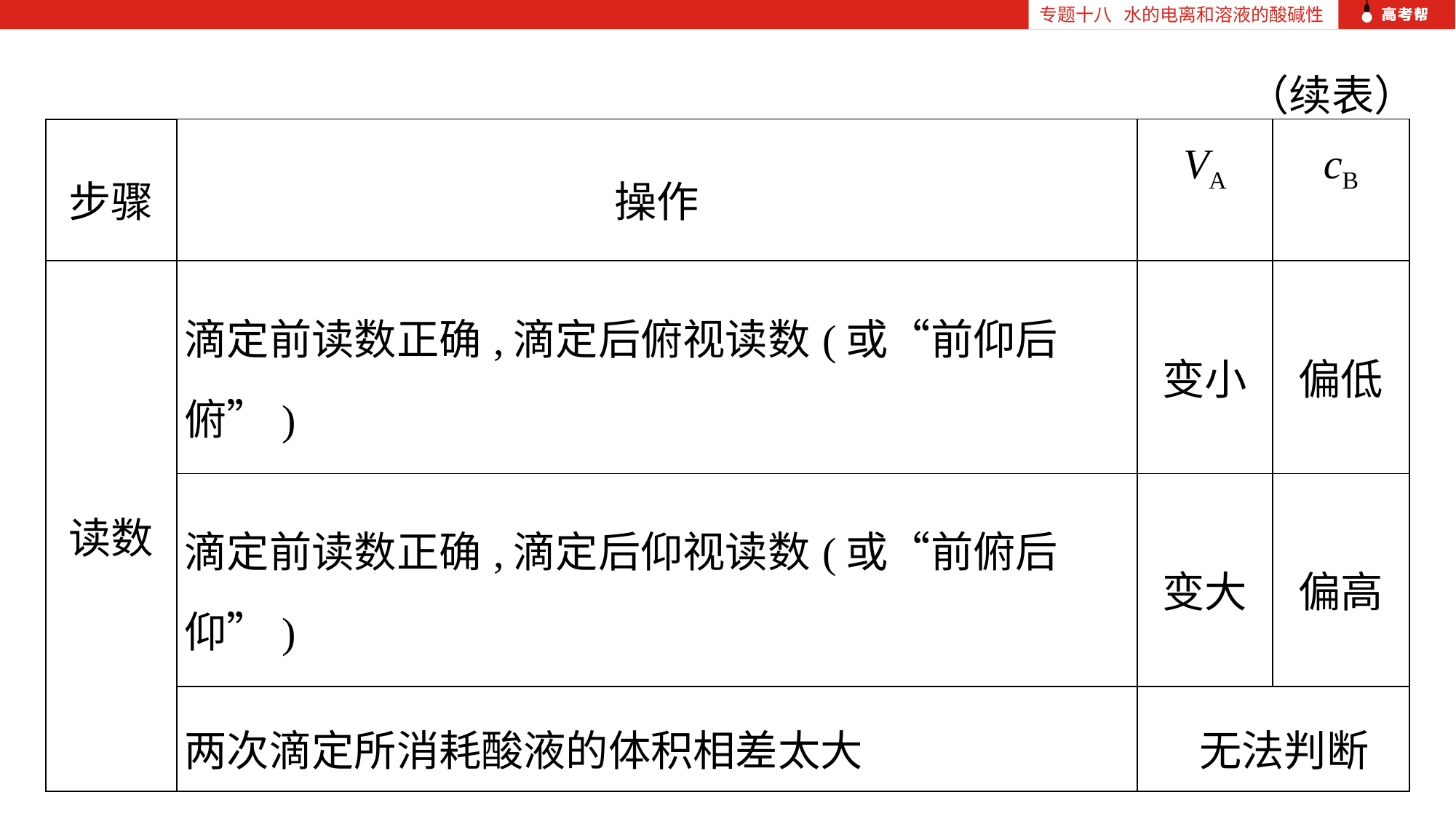

专题十八   水的电离和溶液的酸碱性

（续表）
| 步骤 | 操作 | VA | cB |
| --- | --- | --- | --- |
| 读数 | 滴定前读数正确,滴定后俯视读数(或“前仰后俯”) | 变小 | 偏低 |
|  | 滴定前读数正确,滴定后仰视读数(或“前俯后仰”) | 变大 | 偏高 |
|  | 两次滴定所消耗酸液的体积相差太大 | 无法判断 |  |